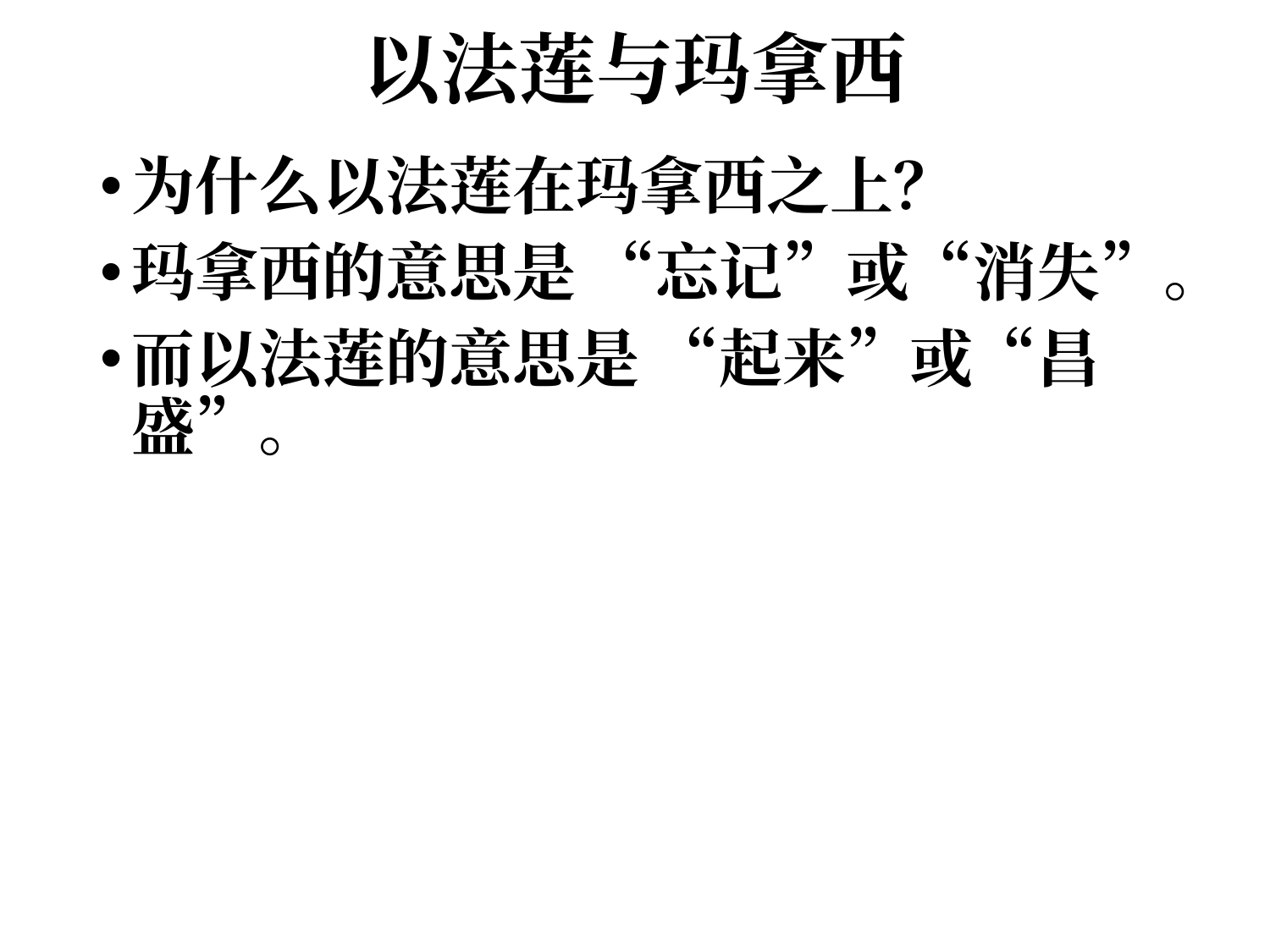

# 以法莲与玛拿西
为什么以法莲在玛拿西之上？
玛拿西的意思是 “忘记”或“消失”。
而以法莲的意思是 “起来”或“昌盛”。